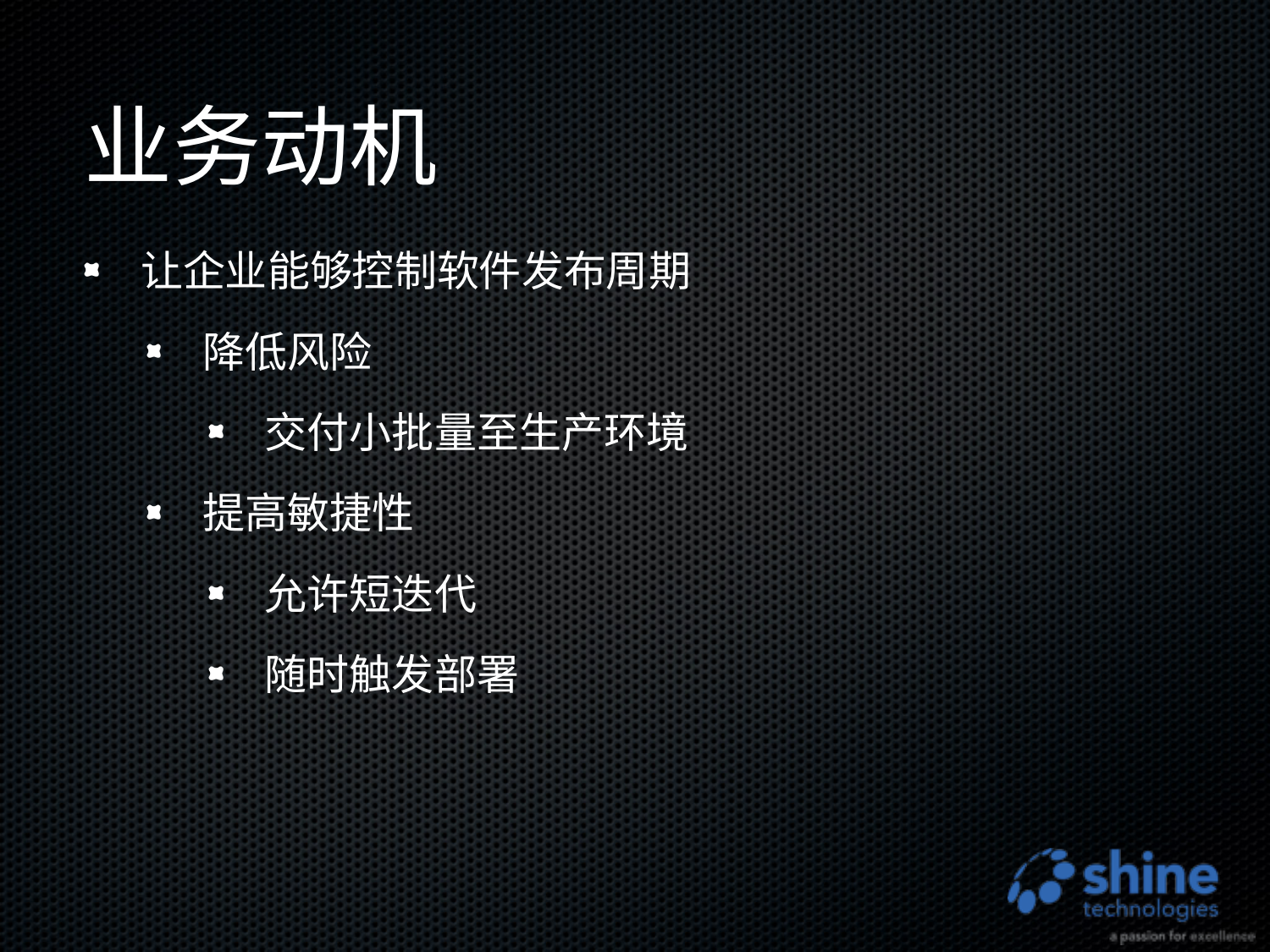

# 业务动机
让企业能够控制软件发布周期
降低风险
交付小批量至生产环境
提高敏捷性
允许短迭代
随时触发部署